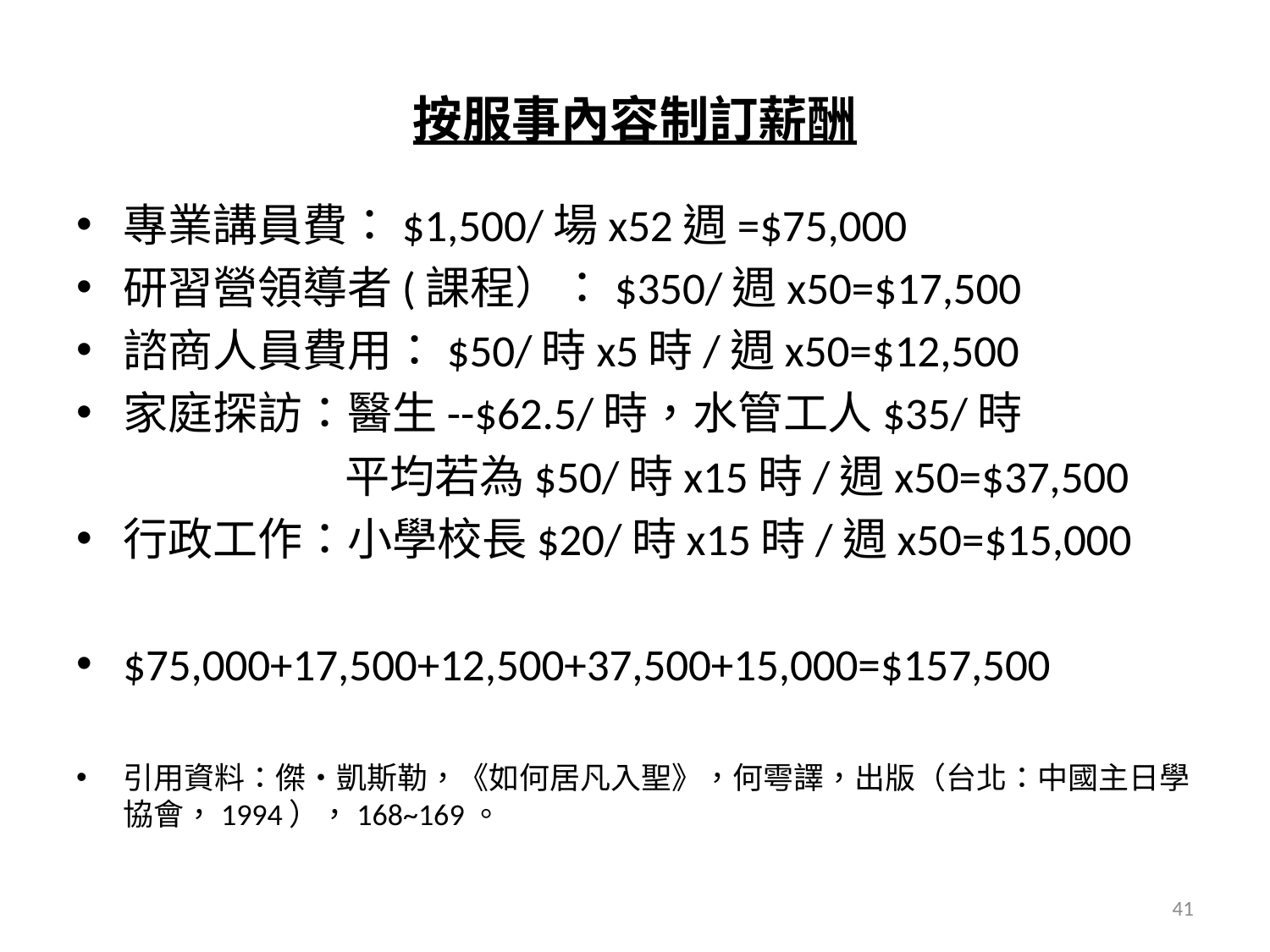

# 按服事內容制訂薪酬
專業講員費：$1,500/場x52週=$75,000
研習營領導者(課程）：$350/週x50=$17,500
諮商人員費用：$50/時x5時/週x50=$12,500
家庭探訪：醫生--$62.5/時，水管工人$35/時
                          平均若為$50/時x15時/週x50=$37,500
行政工作：小學校長$20/時x15時/週x50=$15,000

$75,000+17,500+12,500+37,500+15,000=$157,500

引用資料：傑‧凱斯勒，《如何居凡入聖》，何雩譯，出版（台北：中國主日學協會，1994），168~169。
41